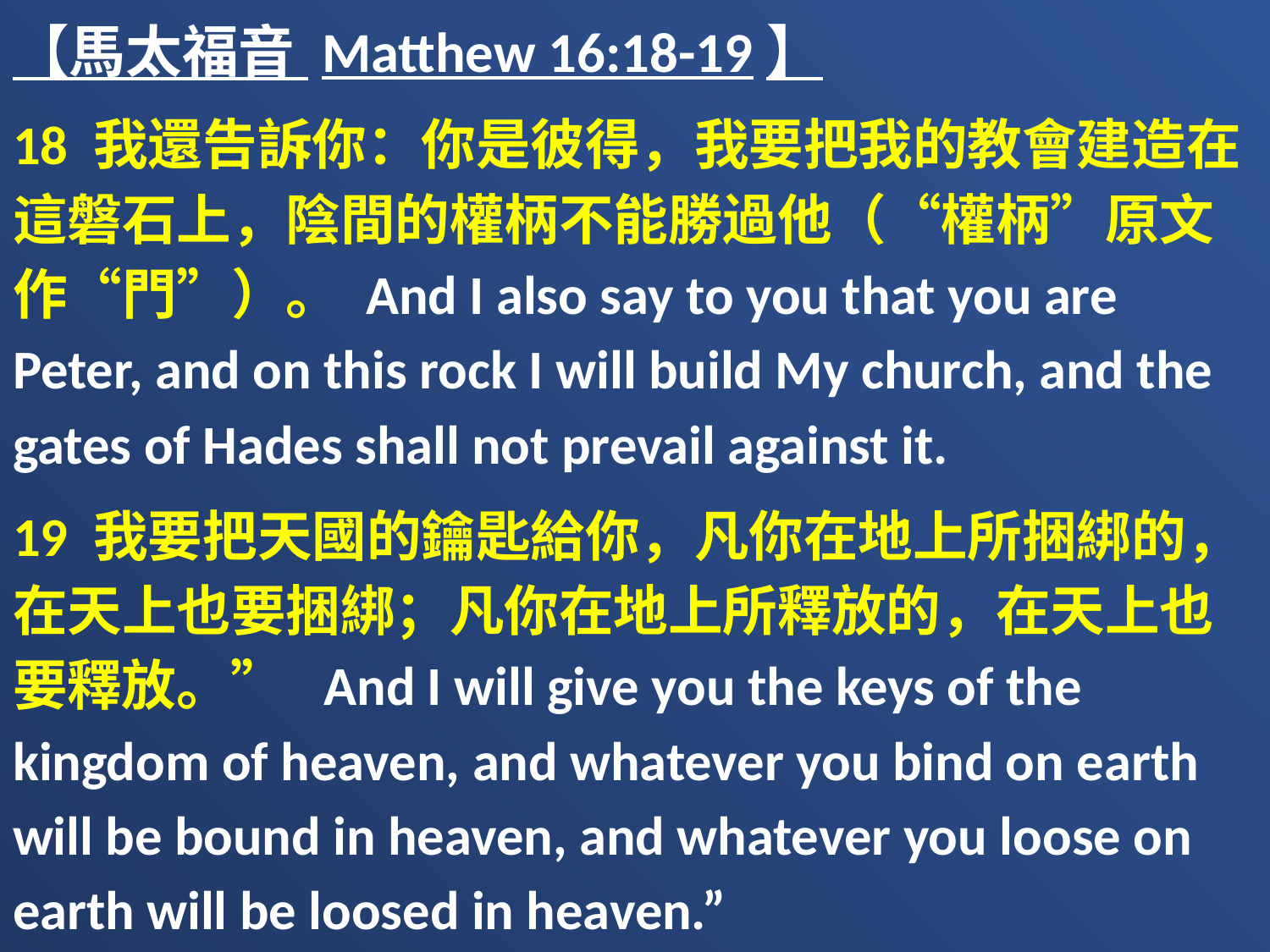

【馬太福音 Matthew 16:18-19】
18 我還告訴你：你是彼得，我要把我的教會建造在這磐石上，陰間的權柄不能勝過他（“權柄”原文作“門”）。 And I also say to you that you are Peter, and on this rock I will build My church, and the gates of Hades shall not prevail against it.
19 我要把天國的鑰匙給你，凡你在地上所捆綁的，在天上也要捆綁；凡你在地上所釋放的，在天上也要釋放。”  And I will give you the keys of the kingdom of heaven, and whatever you bind on earth will be bound in heaven, and whatever you loose on earth will be loosed in heaven.”